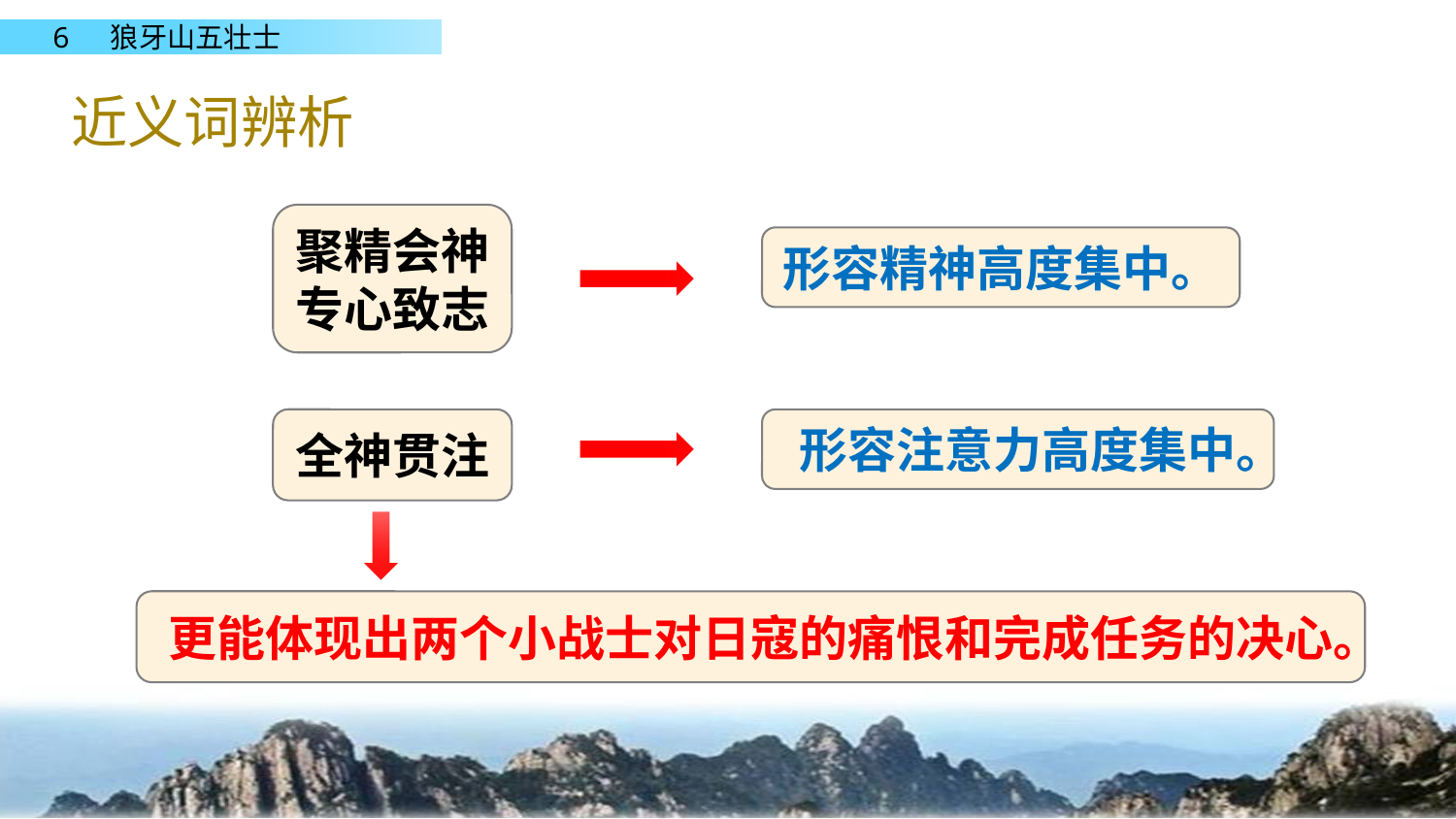

近义词辨析
聚精会神
专心致志
形容精神高度集中。

全神贯注
形容注意力高度集中。

更能体现出两个小战士对日寇的痛恨和完成任务的决心。